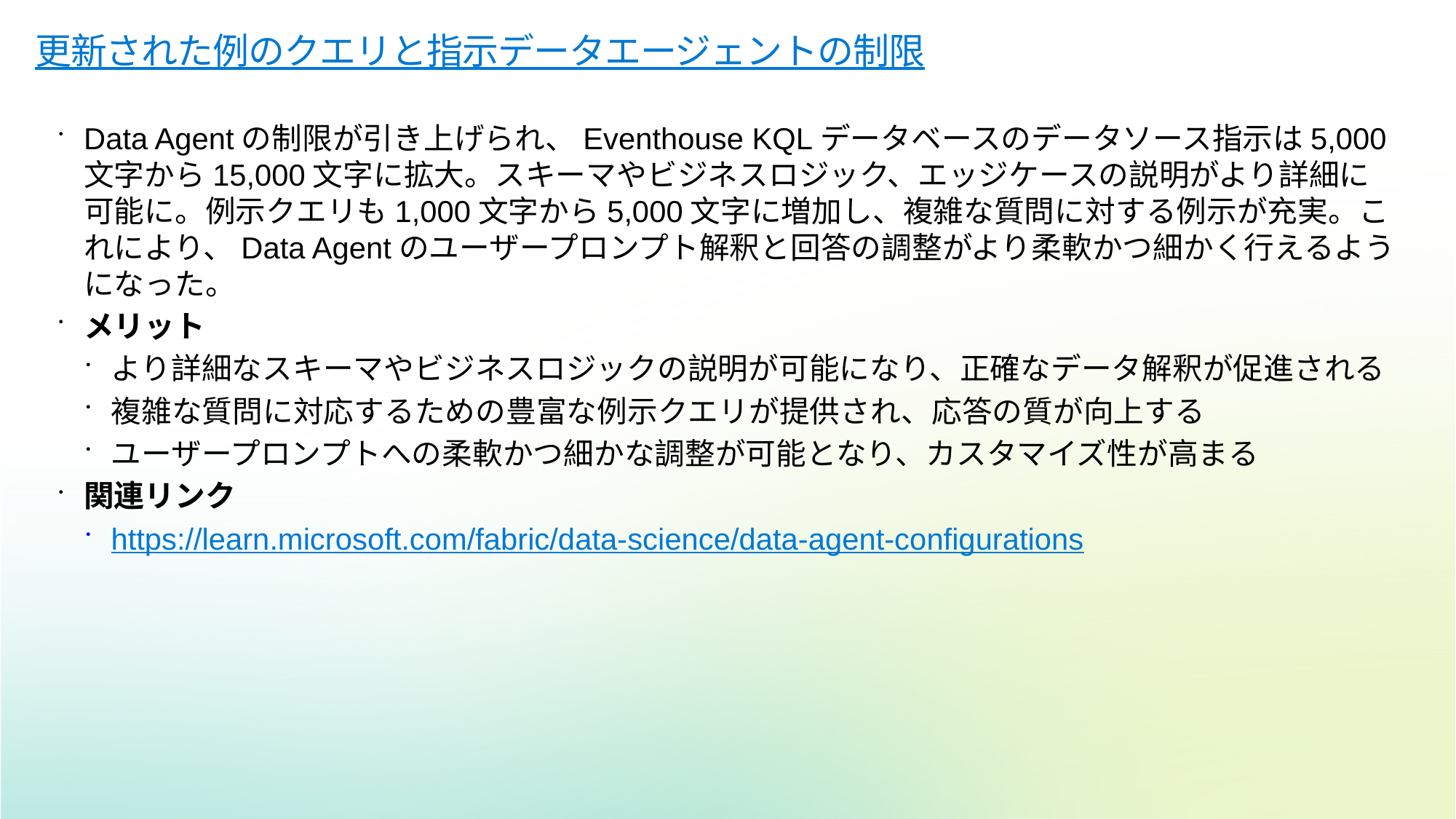

# 更新された例のクエリと指示データエージェントの制限
Data Agentの制限が引き上げられ、Eventhouse KQLデータベースのデータソース指示は5,000文字から15,000文字に拡大。スキーマやビジネスロジック、エッジケースの説明がより詳細に可能に。例示クエリも1,000文字から5,000文字に増加し、複雑な質問に対する例示が充実。これにより、Data Agentのユーザープロンプト解釈と回答の調整がより柔軟かつ細かく行えるようになった。
メリット
より詳細なスキーマやビジネスロジックの説明が可能になり、正確なデータ解釈が促進される
複雑な質問に対応するための豊富な例示クエリが提供され、応答の質が向上する
ユーザープロンプトへの柔軟かつ細かな調整が可能となり、カスタマイズ性が高まる
関連リンク
https://learn.microsoft.com/fabric/data-science/data-agent-configurations